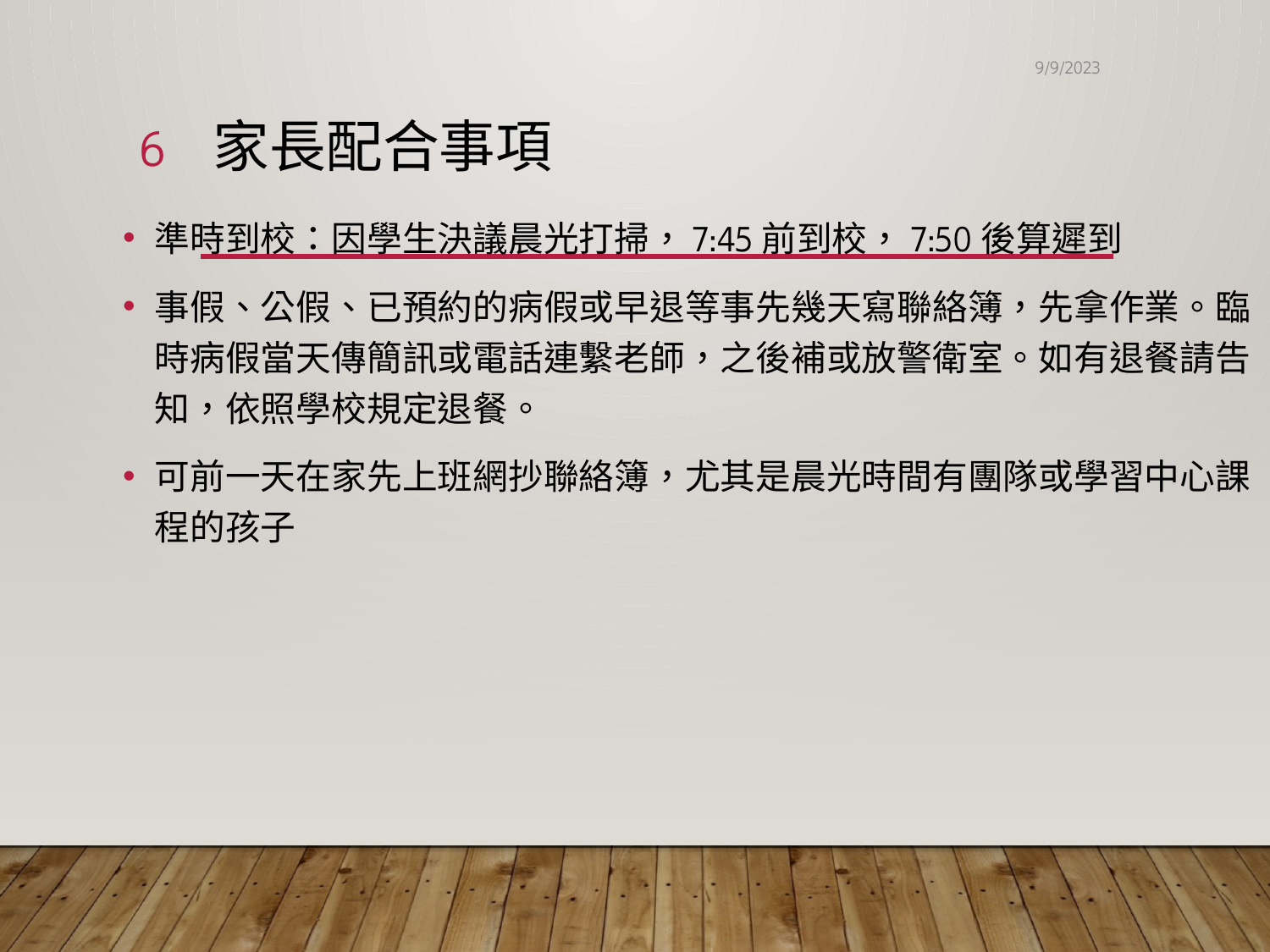

9/9/2023
6
# 家長配合事項
準時到校：因學生決議晨光打掃，7:45前到校，7:50後算遲到
事假、公假、已預約的病假或早退等事先幾天寫聯絡簿，先拿作業。臨時病假當天傳簡訊或電話連繫老師，之後補或放警衛室。如有退餐請告知，依照學校規定退餐。
可前一天在家先上班網抄聯絡簿，尤其是晨光時間有團隊或學習中心課程的孩子